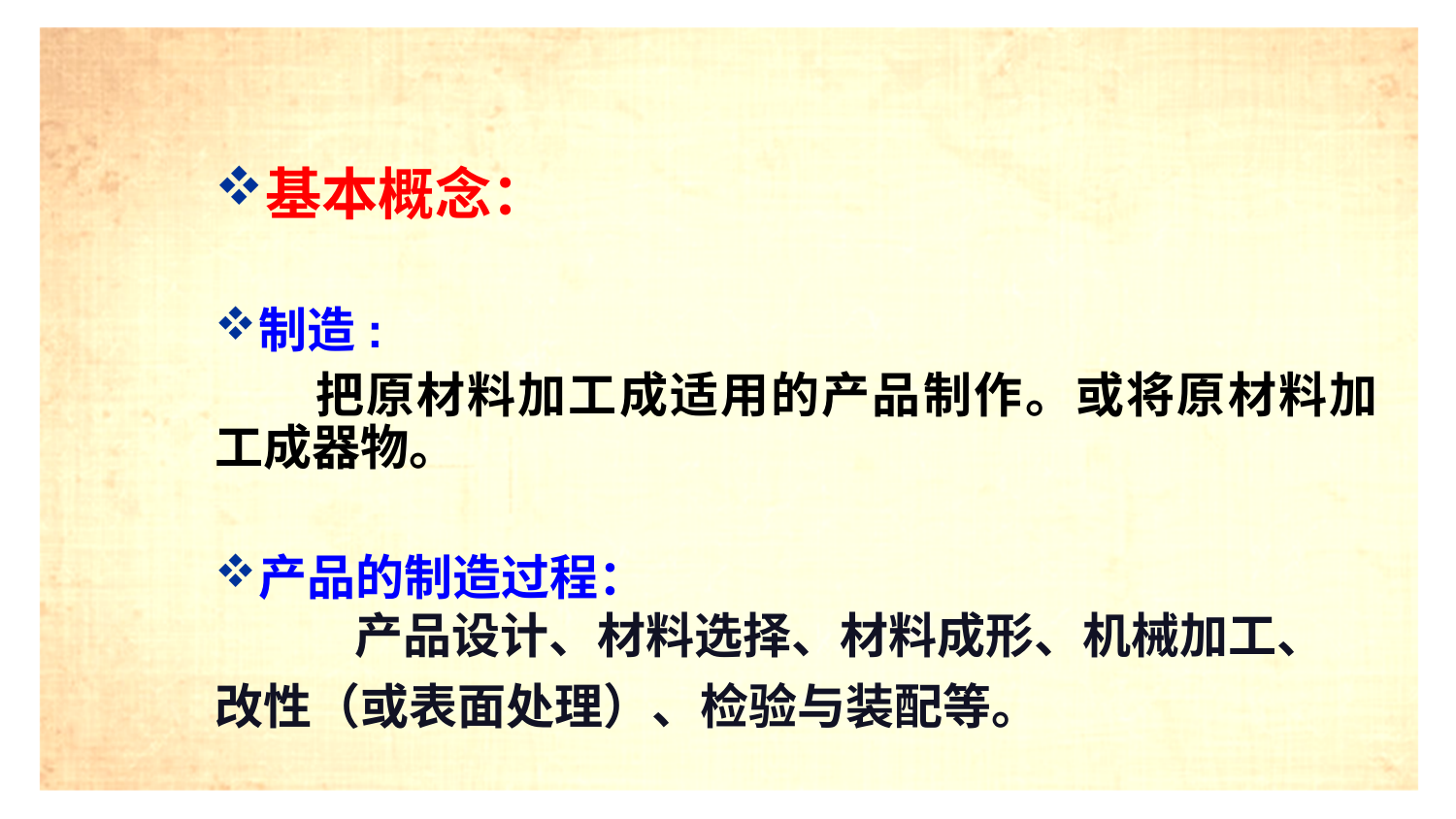

基本概念：

制造:
把原材料加工成适用的产品制作。或将原材料加 工成器物。

产品的制造过程：
产品设计、材料选择、材料成形、机械加工、
改性（或表面处理）、检验与装配等。